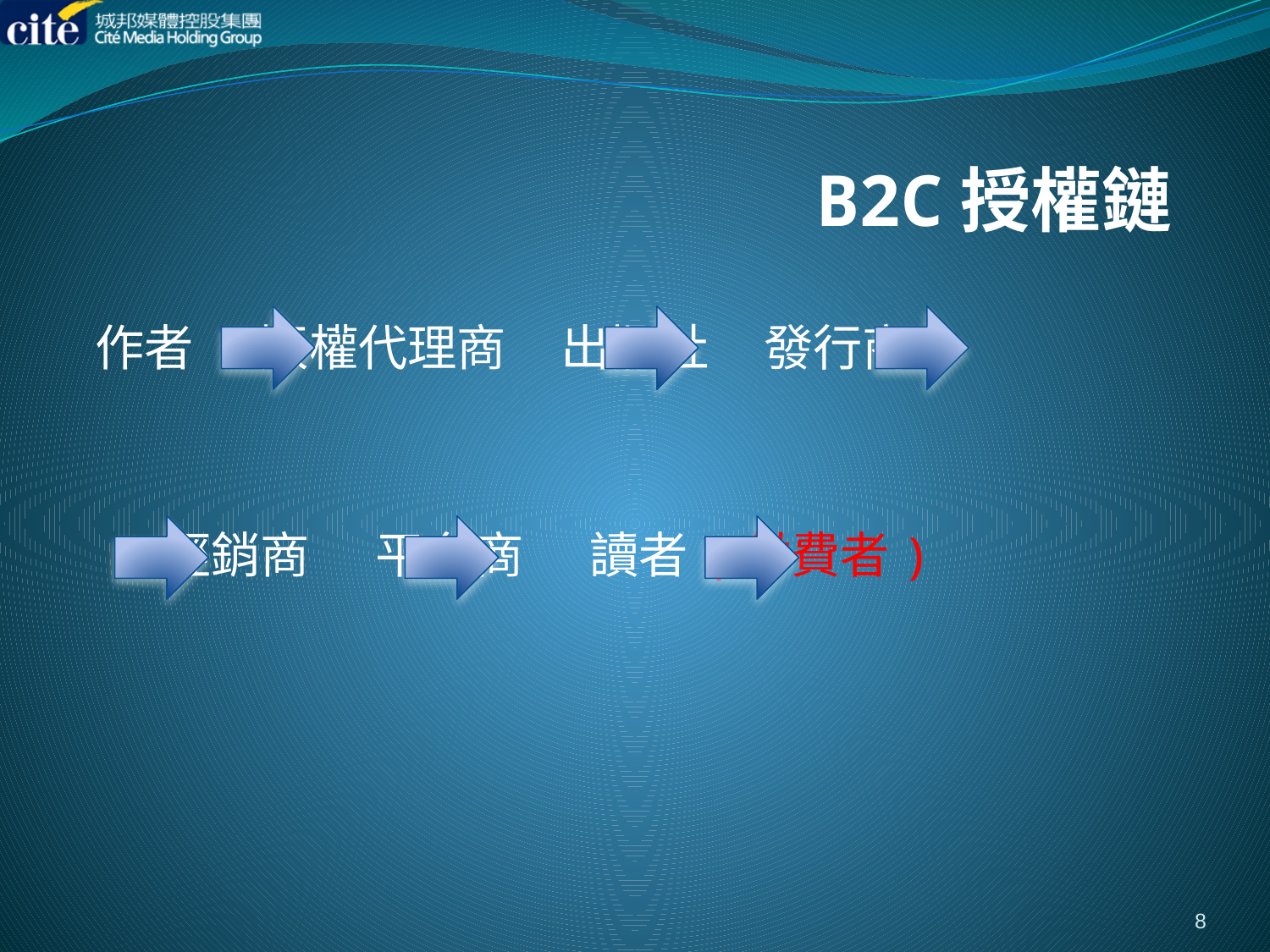

# B2C授權鏈

作者      版權代理商     出版社     發行商

     經銷商      平台商      讀者(付費者)

8